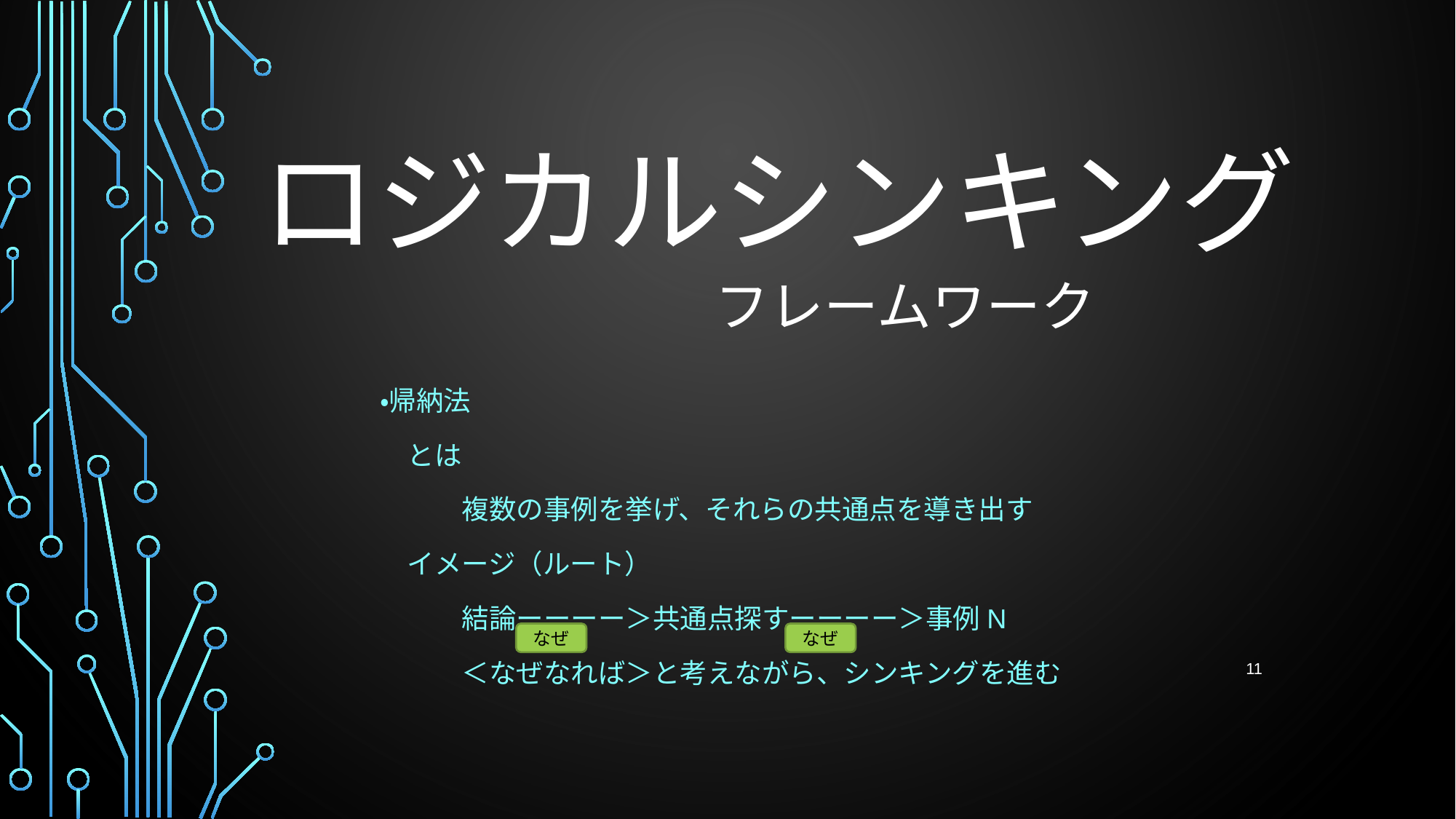

# ロジカルシンキング
フレームワーク
・帰納法
　とは
　　　複数の事例を挙げ、それらの共通点を導き出す
　イメージ（ルート）
　　　結論ーーーー＞共通点探すーーーー＞事例N
　　　＜なぜなれば＞と考えながら、シンキングを進む
なぜ
なぜ
11